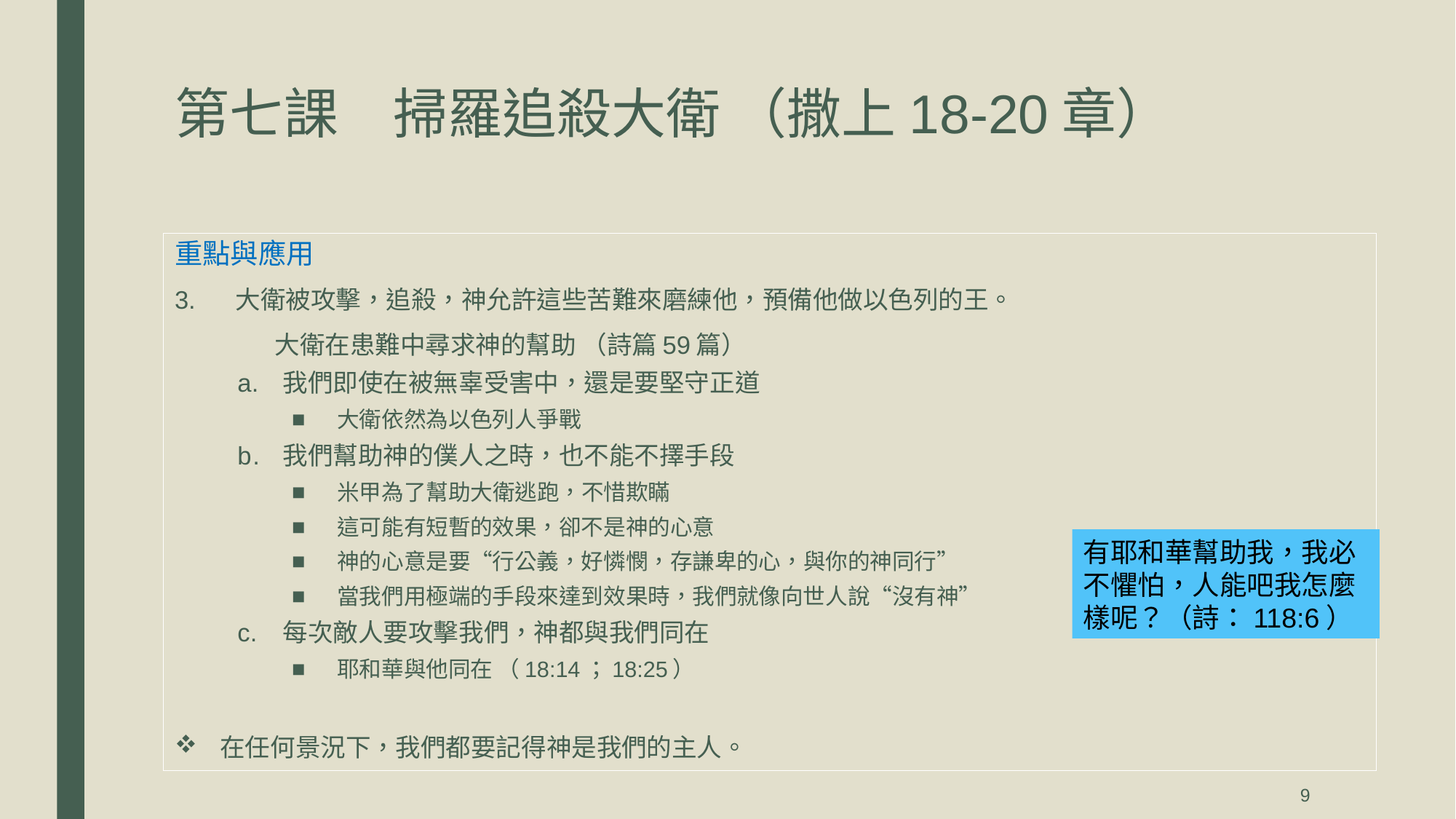

# 第七課	掃羅追殺大衛 （撒上18-20章）
重點與應用
大衛被攻擊，追殺，神允許這些苦難來磨練他，預備他做以色列的王。
	大衛在患難中尋求神的幫助 （詩篇59篇）
我們即使在被無辜受害中，還是要堅守正道
大衛依然為以色列人爭戰
我們幫助神的僕人之時，也不能不擇手段
米甲為了幫助大衛逃跑，不惜欺瞞
這可能有短暫的效果，卻不是神的心意
神的心意是要“行公義，好憐憫，存謙卑的心，與你的神同行”
當我們用極端的手段來達到效果時，我們就像向世人說“沒有神”
每次敵人要攻擊我們，神都與我們同在
耶和華與他同在 （18:14；18:25）

在任何景況下，我們都要記得神是我們的主人。

有耶和華幫助我，我必不懼怕，人能吧我怎麼樣呢？（詩：118:6）
9